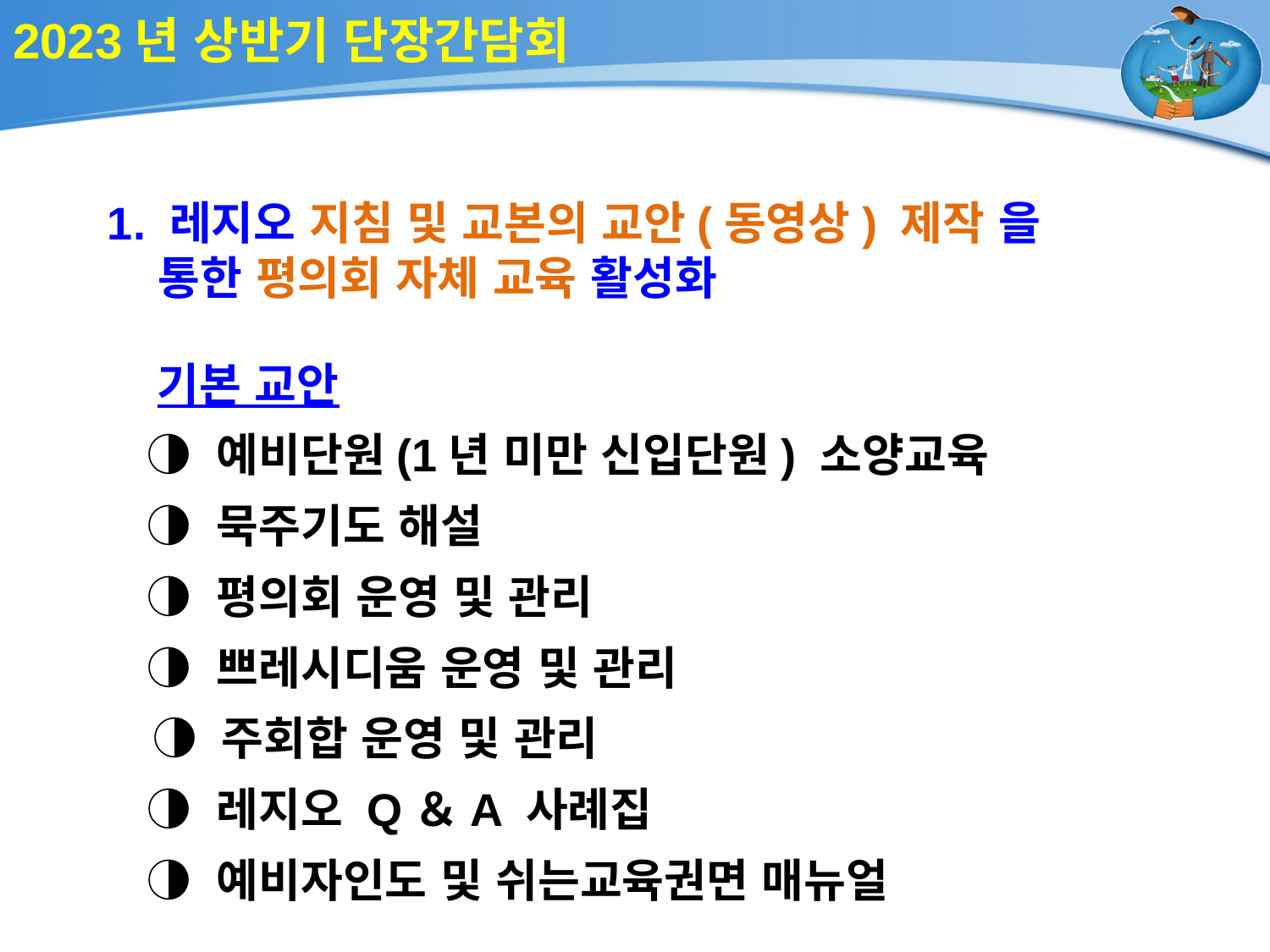

2023년 상반기 단장간담회
1. 레지오 지침 및 교본의 교안(동영상) 제작 을
 통한 평의회 자체 교육 활성화
   기본 교안
   ◑ 예비단원(1년 미만 신입단원) 소양교육
   ◑ 묵주기도 해설
   ◑ 평의회 운영 및 관리
   ◑ 쁘레시디움 운영 및 관리
      ◑ 주회합 운영 및 관리
   ◑ 레지오 Q＆A 사례집
   ◑ 예비자인도 및 쉬는교육권면 매뉴얼